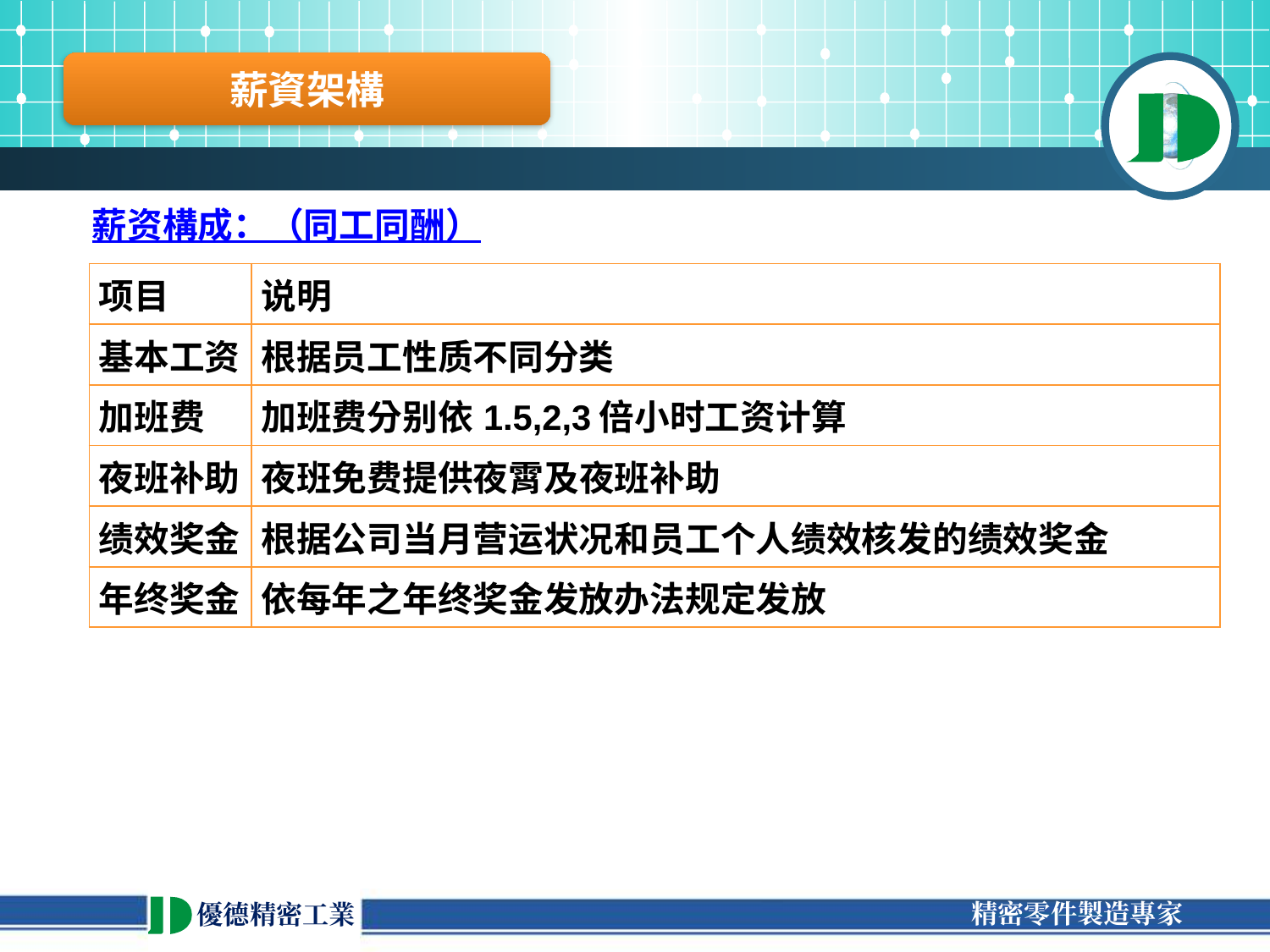

薪資架構
薪资構成：（同工同酬）
| 项目 | 说明 |
| --- | --- |
| 基本工资 | 根据员工性质不同分类 |
| 加班费 | 加班费分别依1.5,2,3倍小时工资计算 |
| 夜班补助 | 夜班免费提供夜霄及夜班补助 |
| 绩效奖金 | 根据公司当月营运状况和员工个人绩效核发的绩效奖金 |
| 年终奖金 | 依每年之年终奖金发放办法规定发放 |